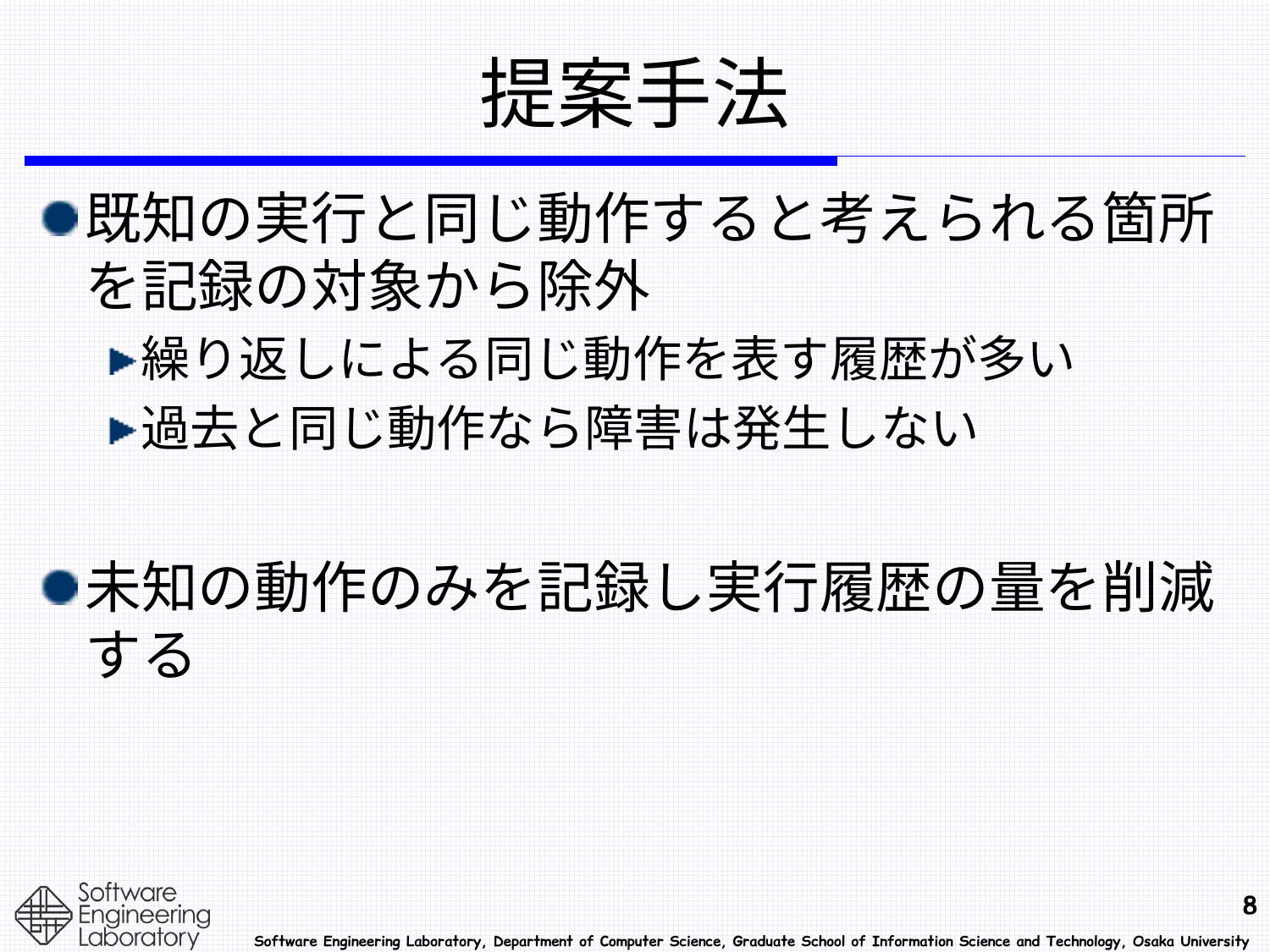

# 提案手法
既知の実行と同じ動作すると考えられる箇所を記録の対象から除外
繰り返しによる同じ動作を表す履歴が多い
過去と同じ動作なら障害は発生しない

未知の動作のみを記録し実行履歴の量を削減する